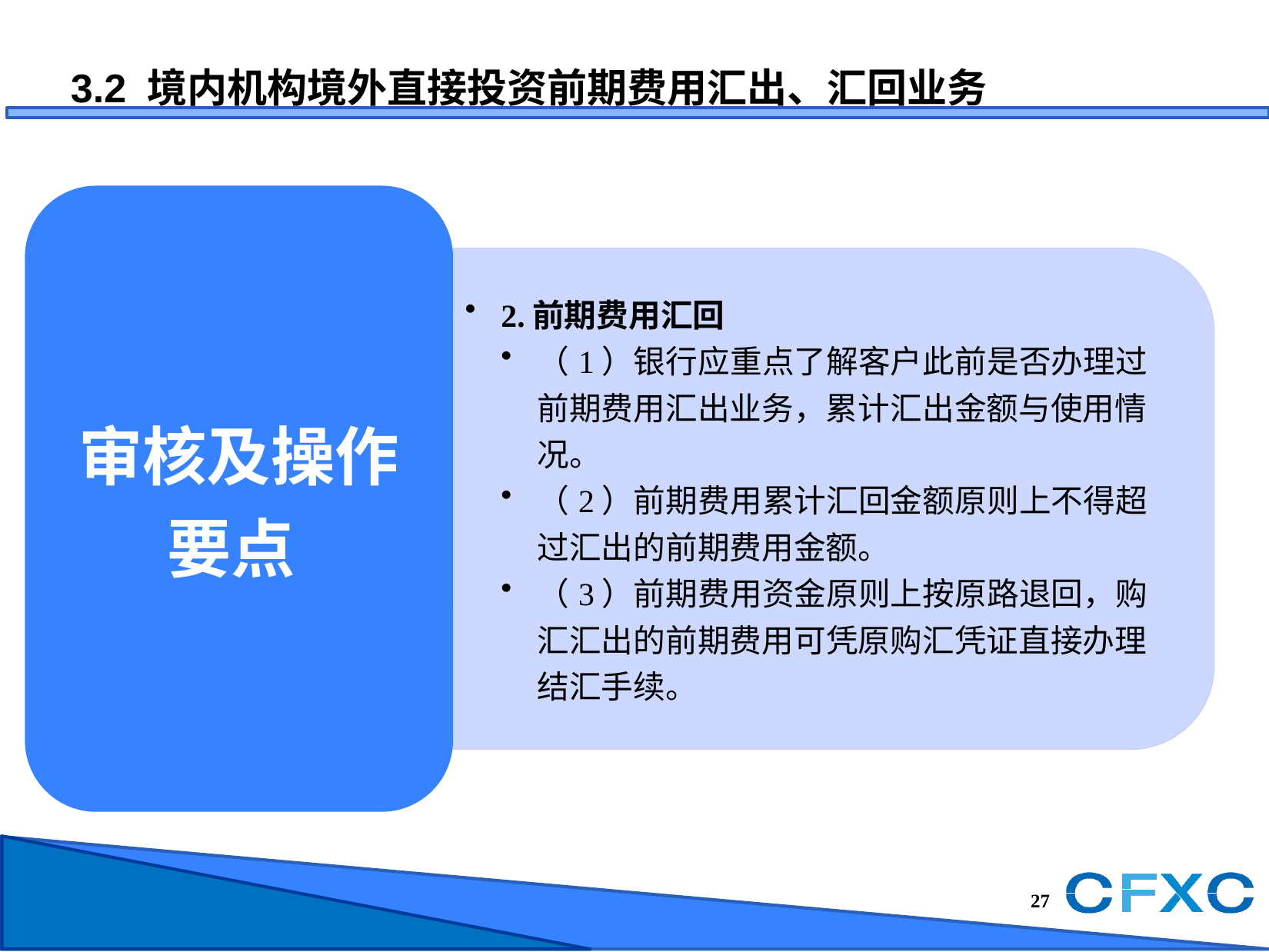

3.2 境内机构境外直接投资前期费用汇出、汇回业务
审核及操作要点
2.前期费用汇回
（2）前期费用累计汇回金额原则上不得超过汇出的前期费用金额。
（3）前期费用资金原则上按原路退回，购汇汇出的前期费用可凭原购汇凭证直接办理结汇手续。
27